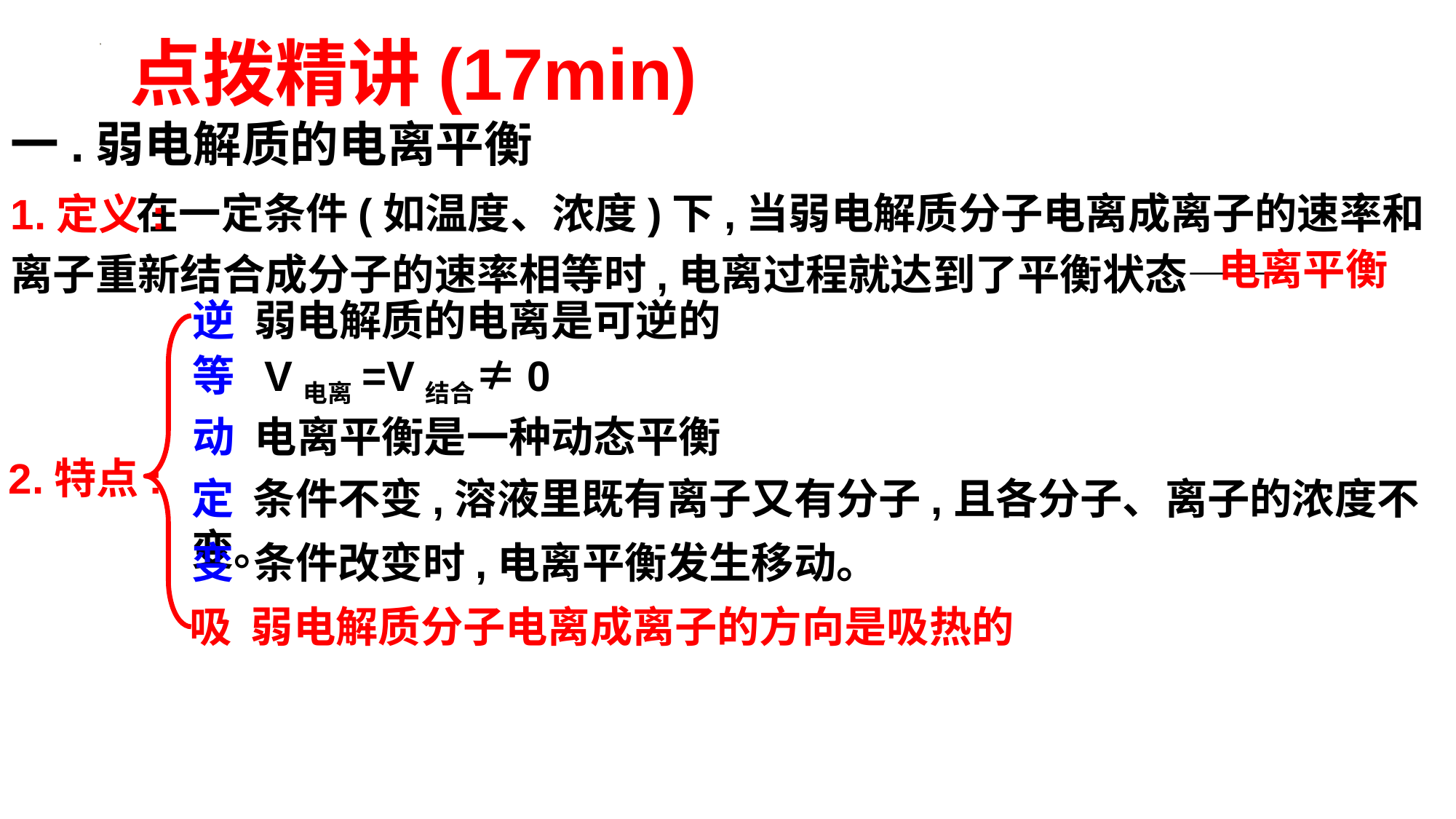

点拨精讲(17min)
一.弱电解质的电离平衡
            在一定条件(如温度、浓度)下,当弱电解质分子电离成离子的速率和离子重新结合成分子的速率相等时,电离过程就达到了平衡状态——
1.定义:
电离平衡
逆  弱电解质的电离是可逆的

等  V电离=V结合≠0
动  电离平衡是一种动态平衡
2.特点:
定  条件不变,溶液里既有离子又有分子,且各分子、离子的浓度不变。
变  条件改变时,电离平衡发生移动。
吸  弱电解质分子电离成离子的方向是吸热的